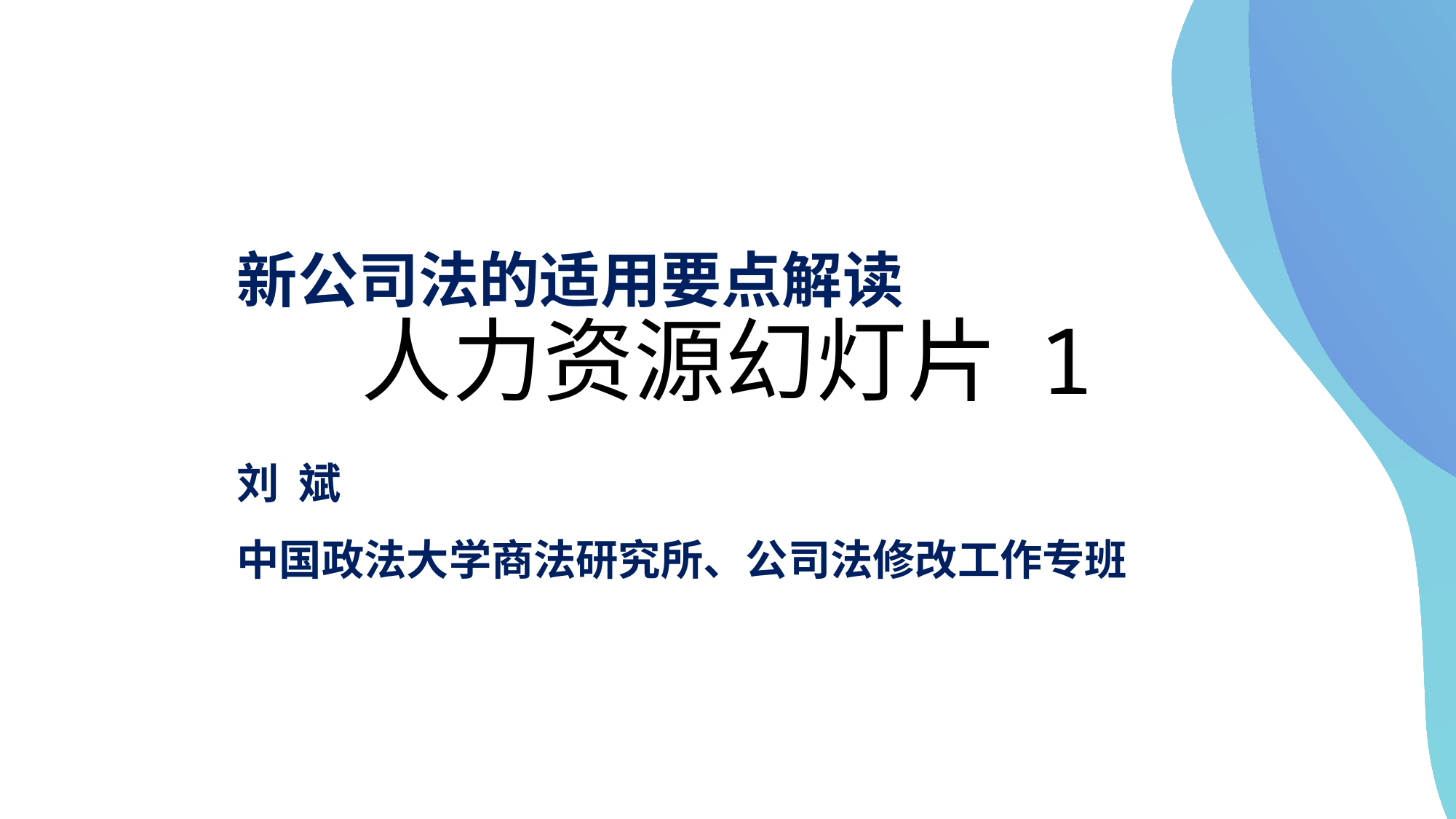

# 人力资源幻灯片 1
新公司法的适用要点解读
刘  斌
中国政法大学商法研究所、公司法修改工作专班